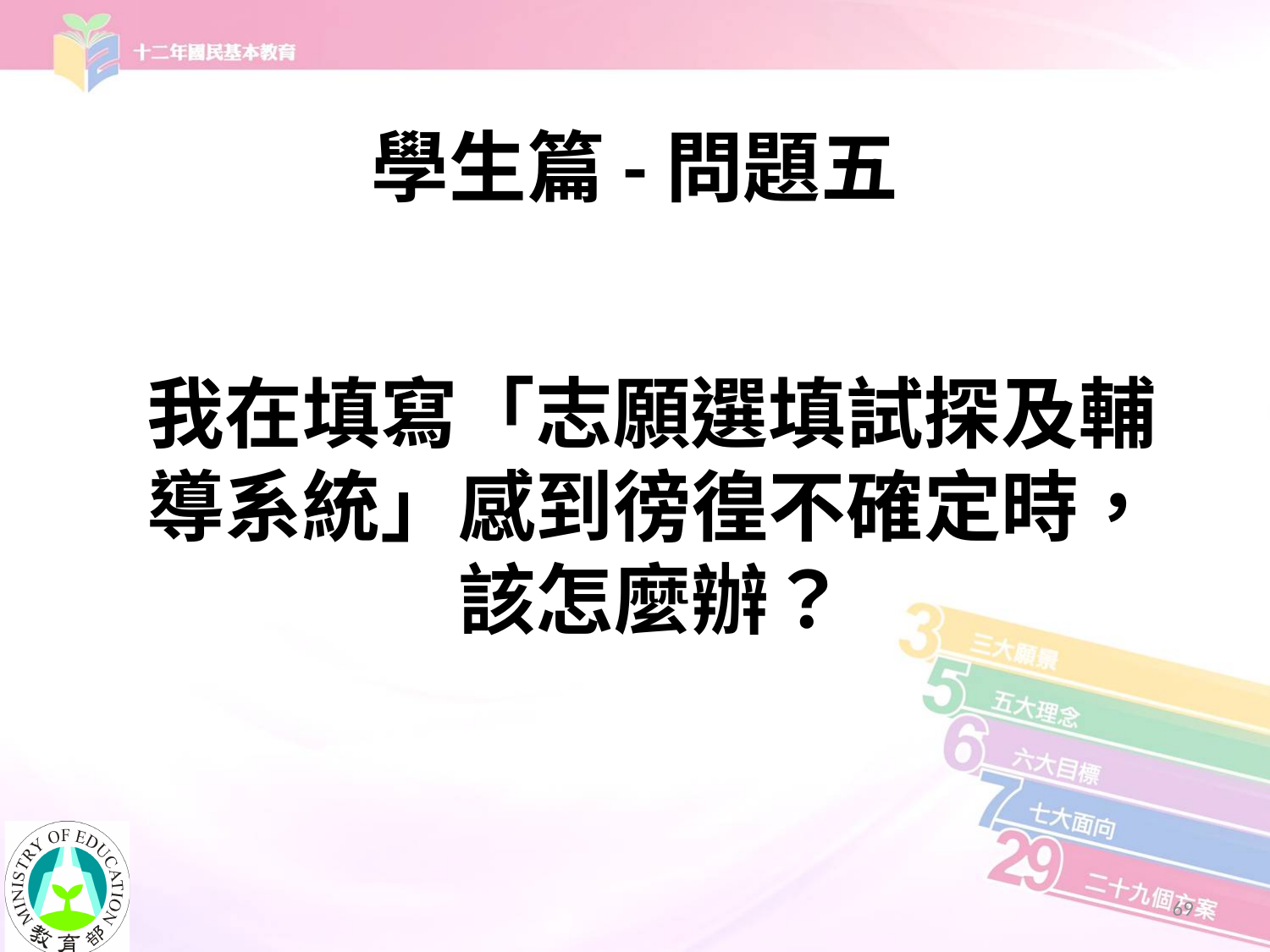

# 學生篇-問題五
	我在填寫「志願選填試探及輔導系統」感到徬徨不確定時，該怎麼辦？
69